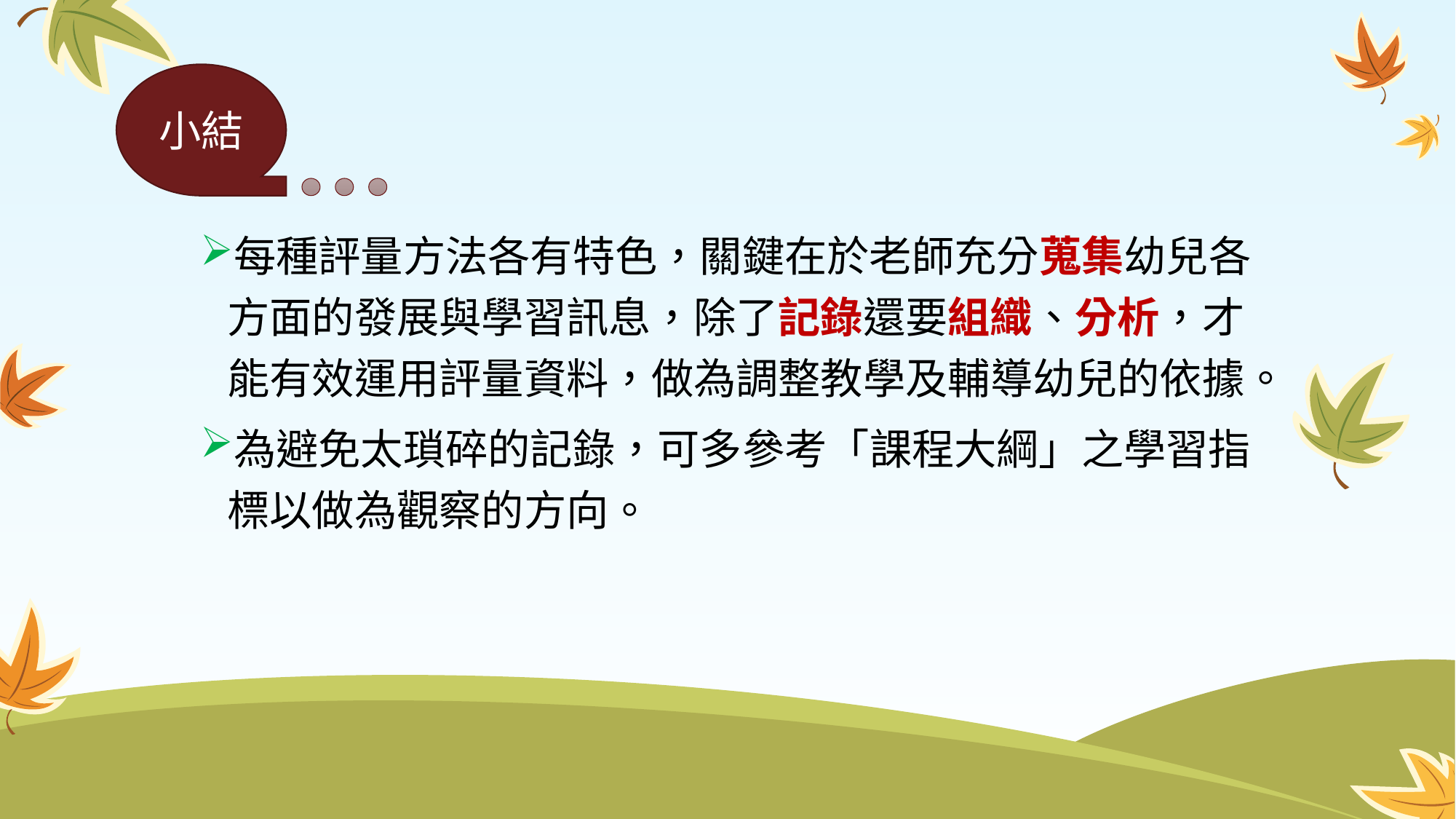

小結

每種評量方法各有特色，關鍵在於老師充分蒐集幼兒各方面的發展與學習訊息，除了記錄還要組織、分析，才能有效運用評量資料，做為調整教學及輔導幼兒的依據。
為避免太瑣碎的記錄，可多參考「課程大綱」之學習指標以做為觀察的方向。